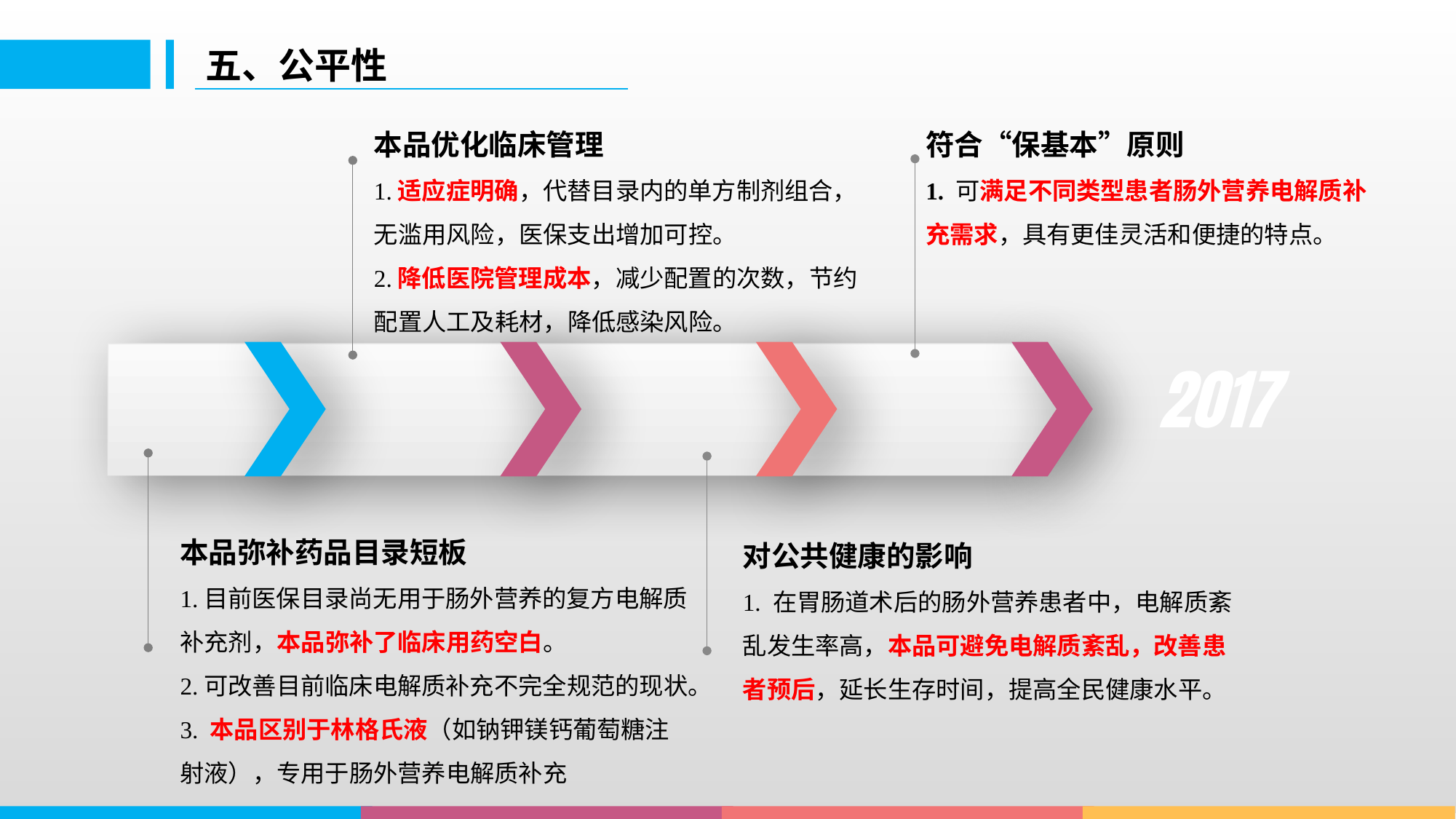

五、公平性
本品优化临床管理
1.适应症明确，代替目录内的单方制剂组合，无滥用风险，医保支出增加可控。
2.降低医院管理成本，减少配置的次数，节约配置人工及耗材，降低感染风险。
符合“保基本”原则
1. 可满足不同类型患者肠外营养电解质补充需求，具有更佳灵活和便捷的特点。

2017
本品弥补药品目录短板
1.目前医保目录尚无用于肠外营养的复方电解质补充剂，本品弥补了临床用药空白。
2.可改善目前临床电解质补充不完全规范的现状。
3. 本品区别于林格氏液（如钠钾镁钙葡萄糖注射液），专用于肠外营养电解质补充
对公共健康的影响
1. 在胃肠道术后的肠外营养患者中，电解质紊乱发生率高，本品可避免电解质紊乱，改善患者预后，延长生存时间，提高全民健康水平。